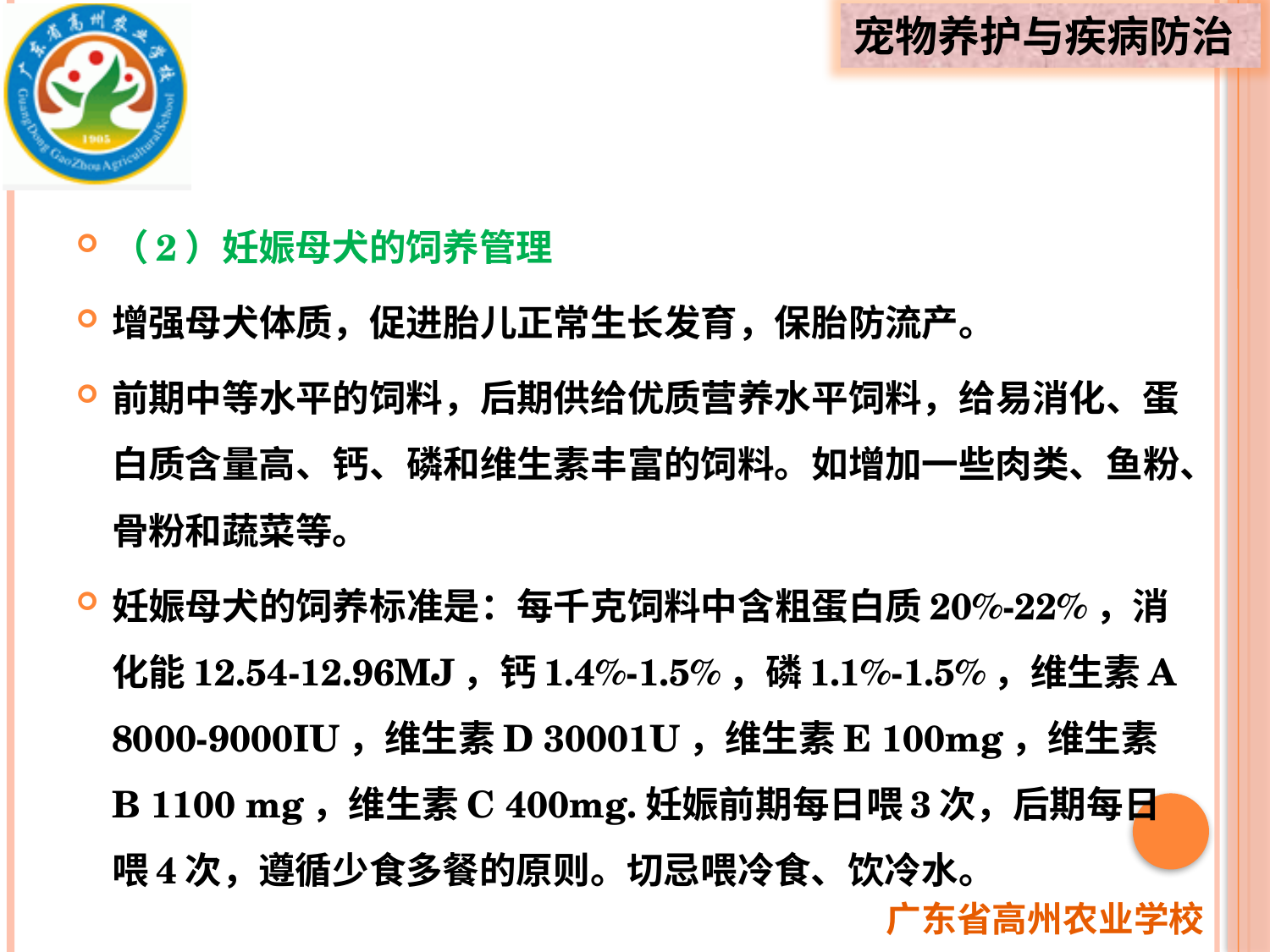

（2）妊娠母犬的饲养管理
增强母犬体质，促进胎儿正常生长发育，保胎防流产。
前期中等水平的饲料，后期供给优质营养水平饲料，给易消化、蛋白质含量高、钙、磷和维生素丰富的饲料。如增加一些肉类、鱼粉、骨粉和蔬菜等。
妊娠母犬的饲养标准是：每千克饲料中含粗蛋白质20%-22%，消化能12.54-12.96MJ，钙1.4%-1.5%，磷1.1%-1.5%，维生素A 8000-9000IU，维生素D 30001U，维生素E 100mg，维生素B 1100 mg，维生素C 400mg.妊娠前期每日喂3次，后期每日喂4次，遵循少食多餐的原则。切忌喂冷食、饮冷水。